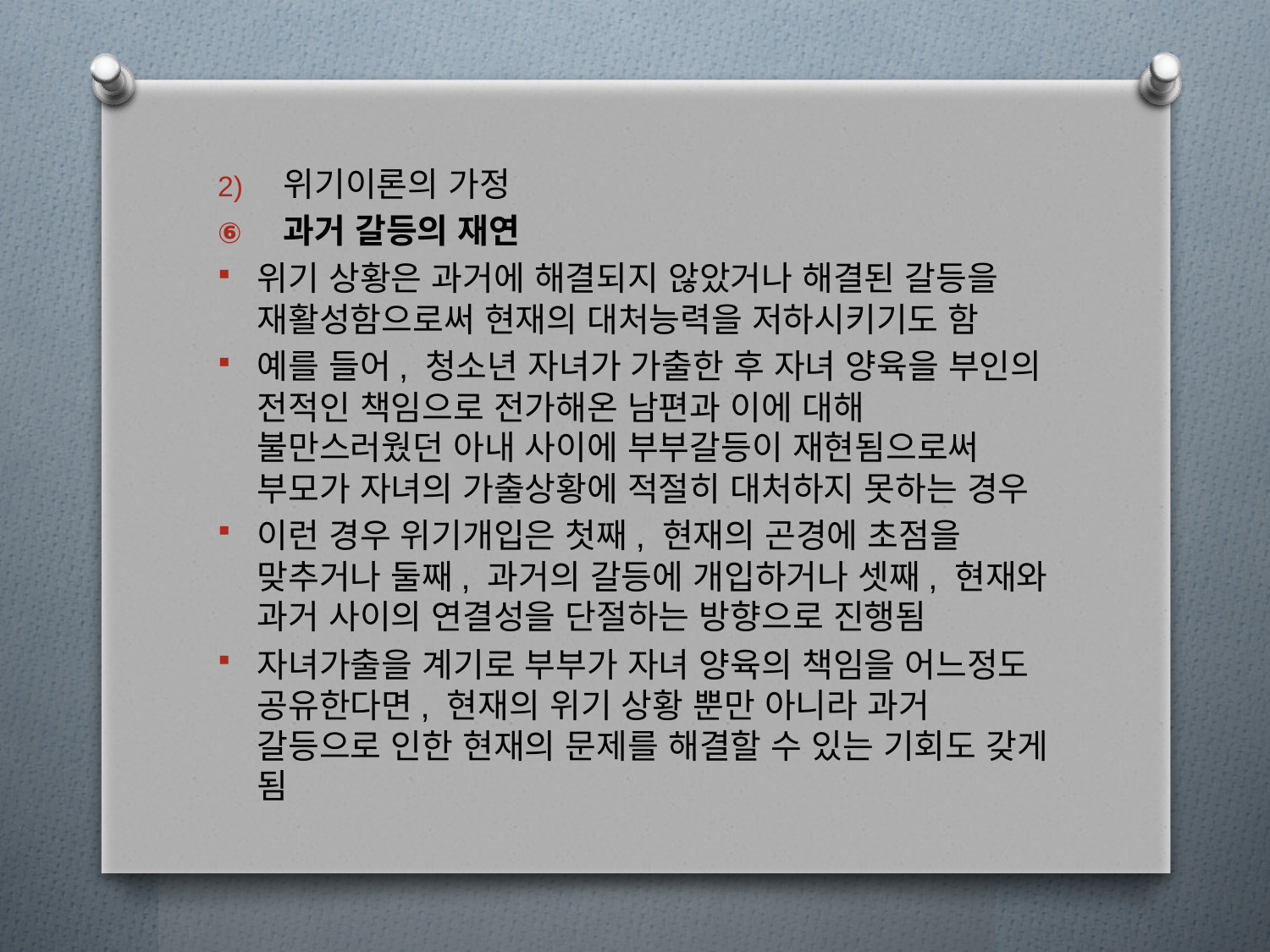

위기이론의 가정
과거 갈등의 재연
위기 상황은 과거에 해결되지 않았거나 해결된 갈등을 재활성함으로써 현재의 대처능력을 저하시키기도 함
예를 들어, 청소년 자녀가 가출한 후 자녀 양육을 부인의 전적인 책임으로 전가해온 남편과 이에 대해 불만스러웠던 아내 사이에 부부갈등이 재현됨으로써 부모가 자녀의 가출상황에 적절히 대처하지 못하는 경우
이런 경우 위기개입은 첫째, 현재의 곤경에 초점을 맞추거나 둘째, 과거의 갈등에 개입하거나 셋째, 현재와 과거 사이의 연결성을 단절하는 방향으로 진행됨
자녀가출을 계기로 부부가 자녀 양육의 책임을 어느정도 공유한다면, 현재의 위기 상황 뿐만 아니라 과거 갈등으로 인한 현재의 문제를 해결할 수 있는 기회도 갖게 됨